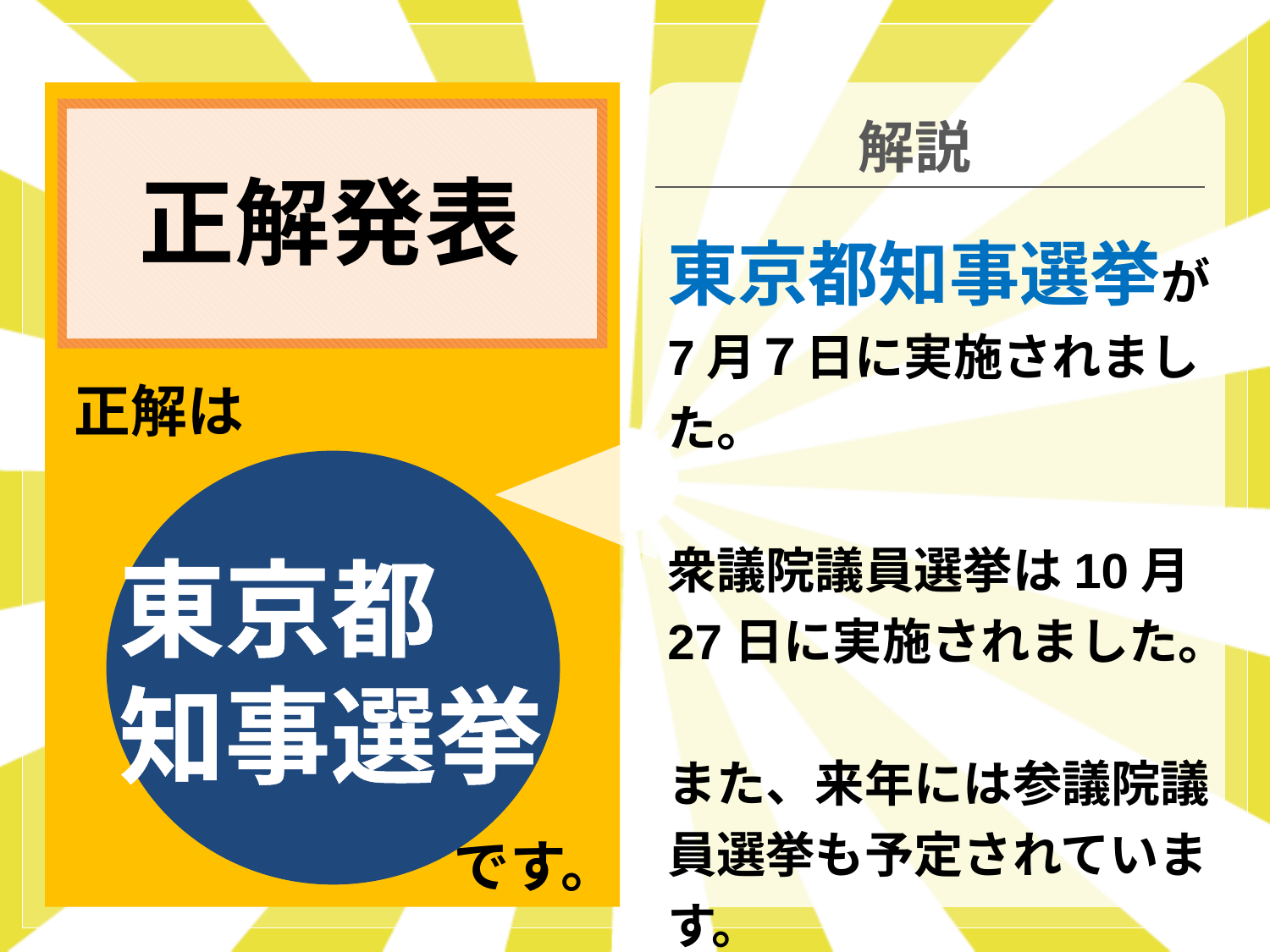

解説
正解発表
東京都知事選挙が7月７日に実施されました。

衆議院議員選挙は10月27日に実施されました。

また、来年には参議院議員選挙も予定されています。
正解は

東京都
知事選挙
です。